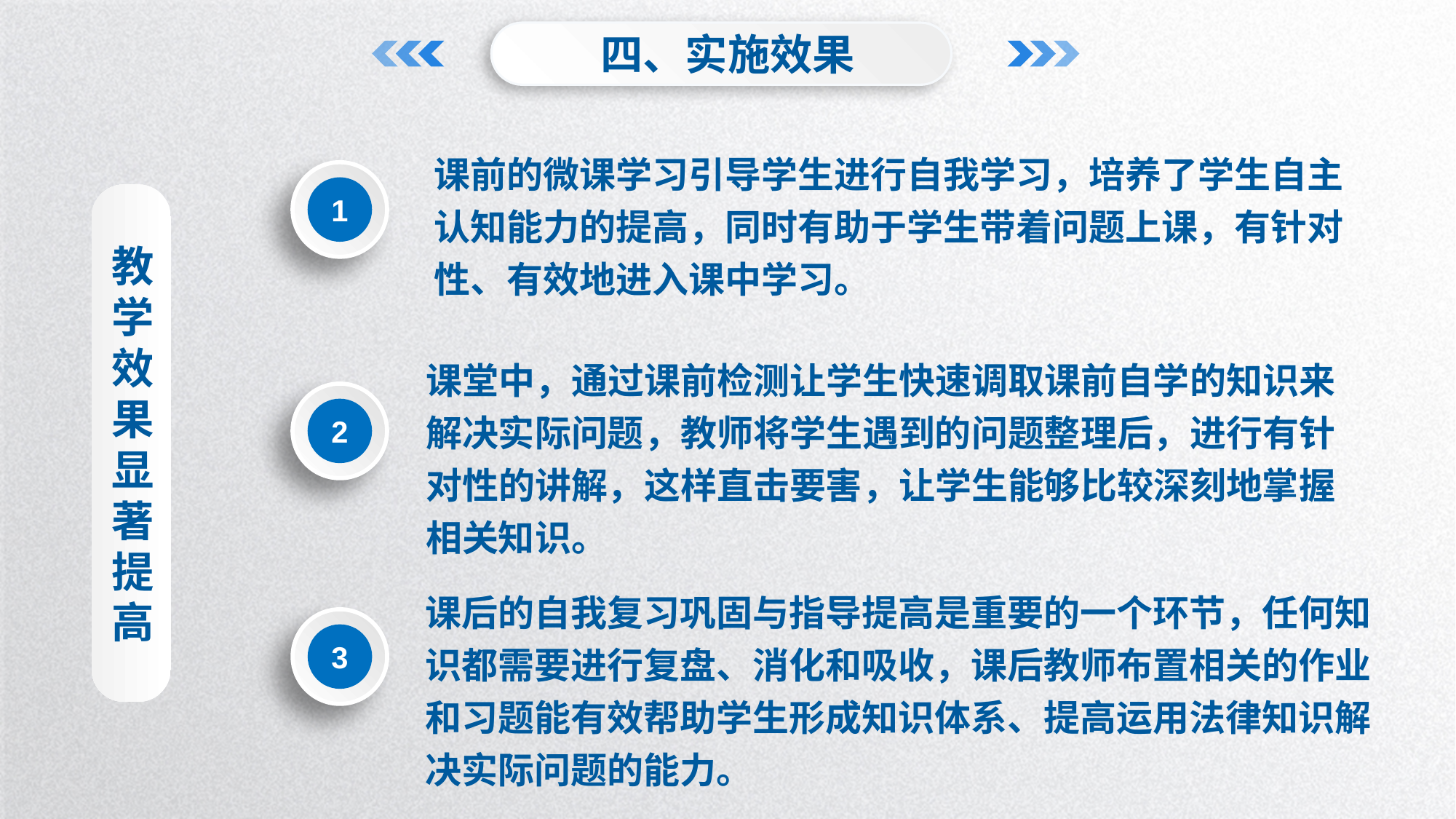

四、实施效果

课前的微课学习引导学生进行自我学习，培养了学生自主认知能力的提高，同时有助于学生带着问题上课，有针对性、有效地进入课中学习。

1
教学效果显著提高
课堂中，通过课前检测让学生快速调取课前自学的知识来解决实际问题，教师将学生遇到的问题整理后，进行有针对性的讲解，这样直击要害，让学生能够比较深刻地掌握相关知识。

2
课后的自我复习巩固与指导提高是重要的一个环节，任何知识都需要进行复盘、消化和吸收，课后教师布置相关的作业和习题能有效帮助学生形成知识体系、提高运用法律知识解决实际问题的能力。

3